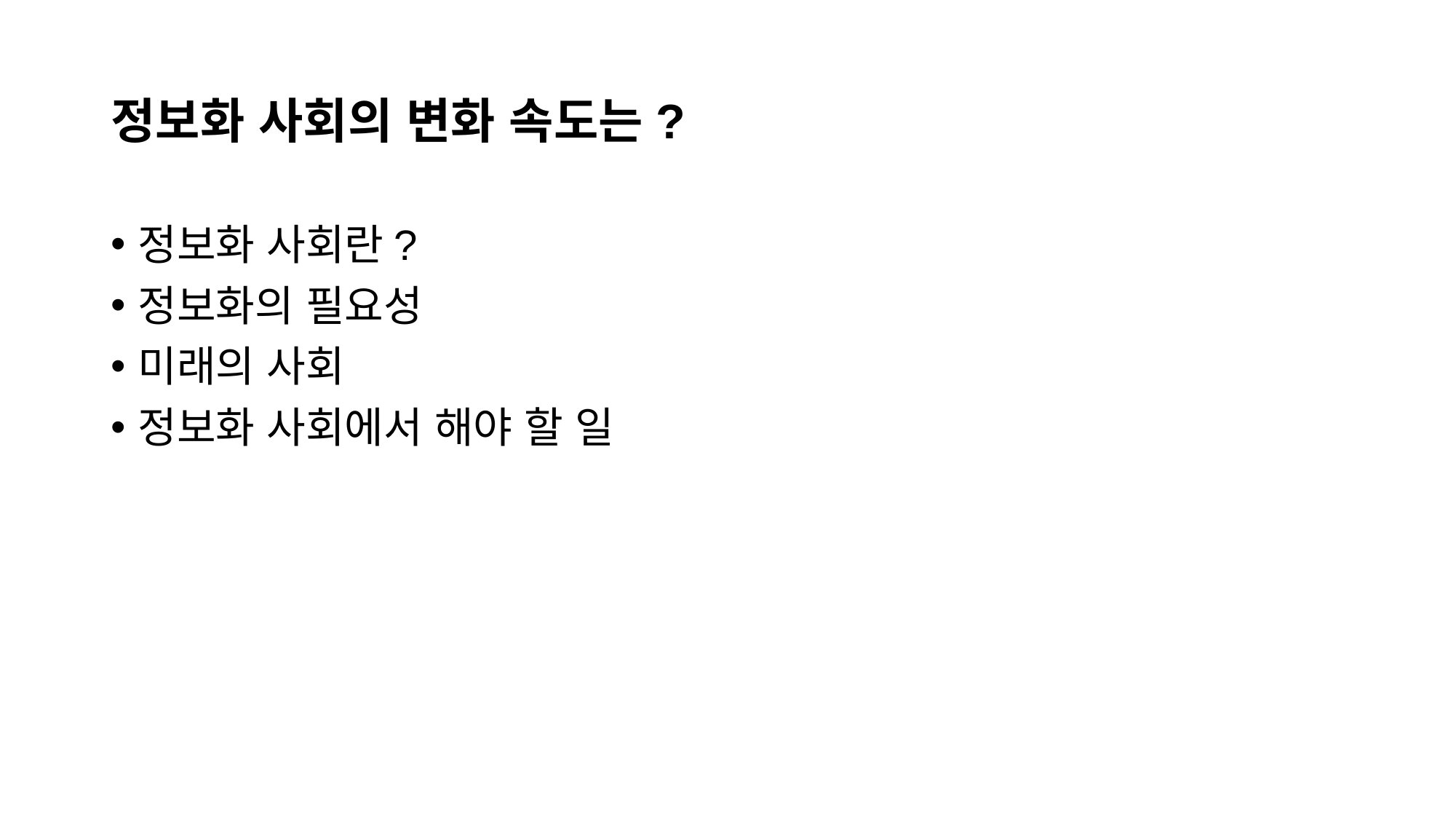

# 정보화 사회의 변화 속도는?
정보화 사회란?
정보화의 필요성
미래의 사회
정보화 사회에서 해야 할 일